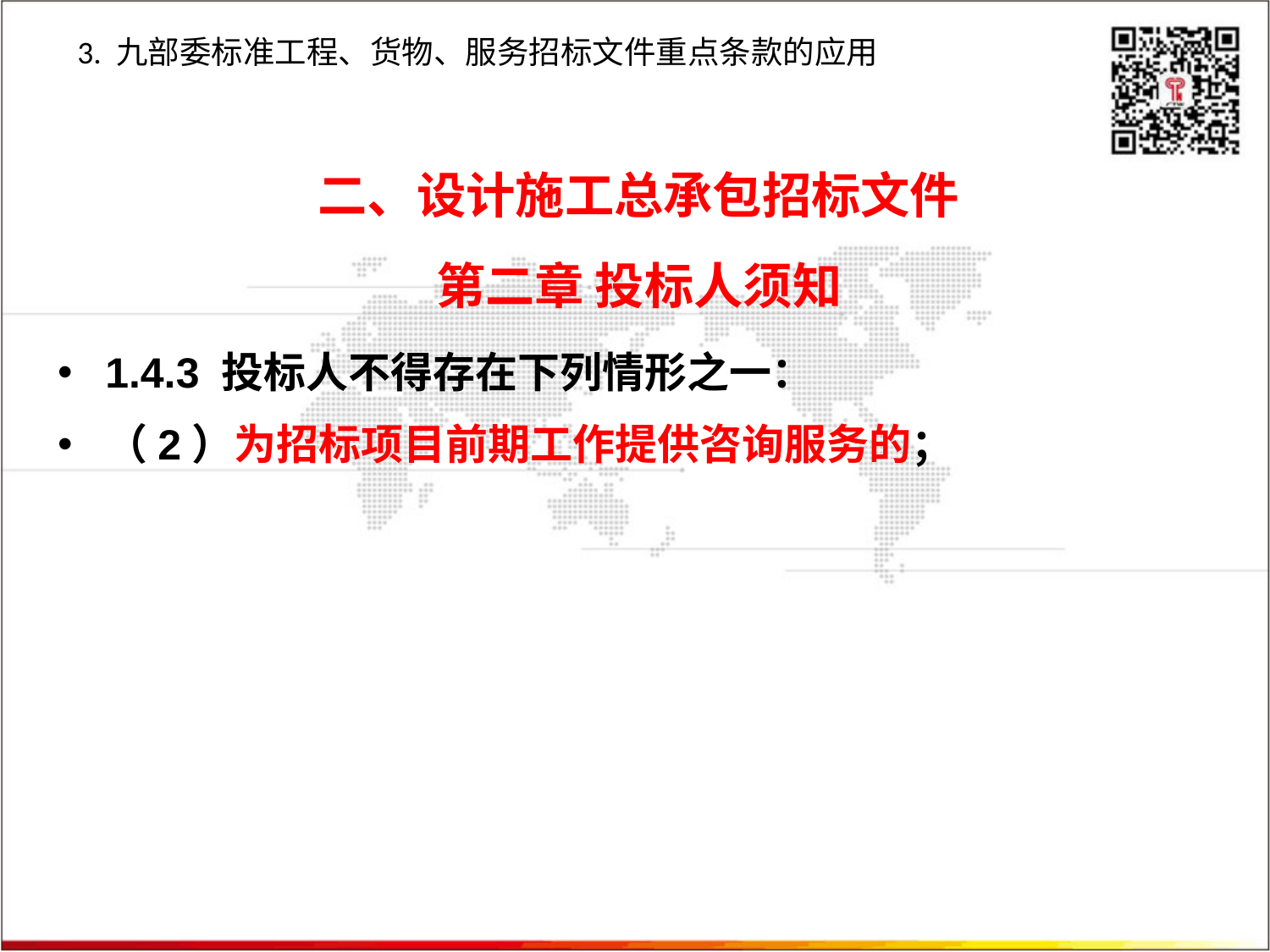

3. 九部委标准工程、货物、服务招标文件重点条款的应用
二、设计施工总承包招标文件
第二章 投标人须知
1.4.3 投标人不得存在下列情形之一：
（2）为招标项目前期工作提供咨询服务的；